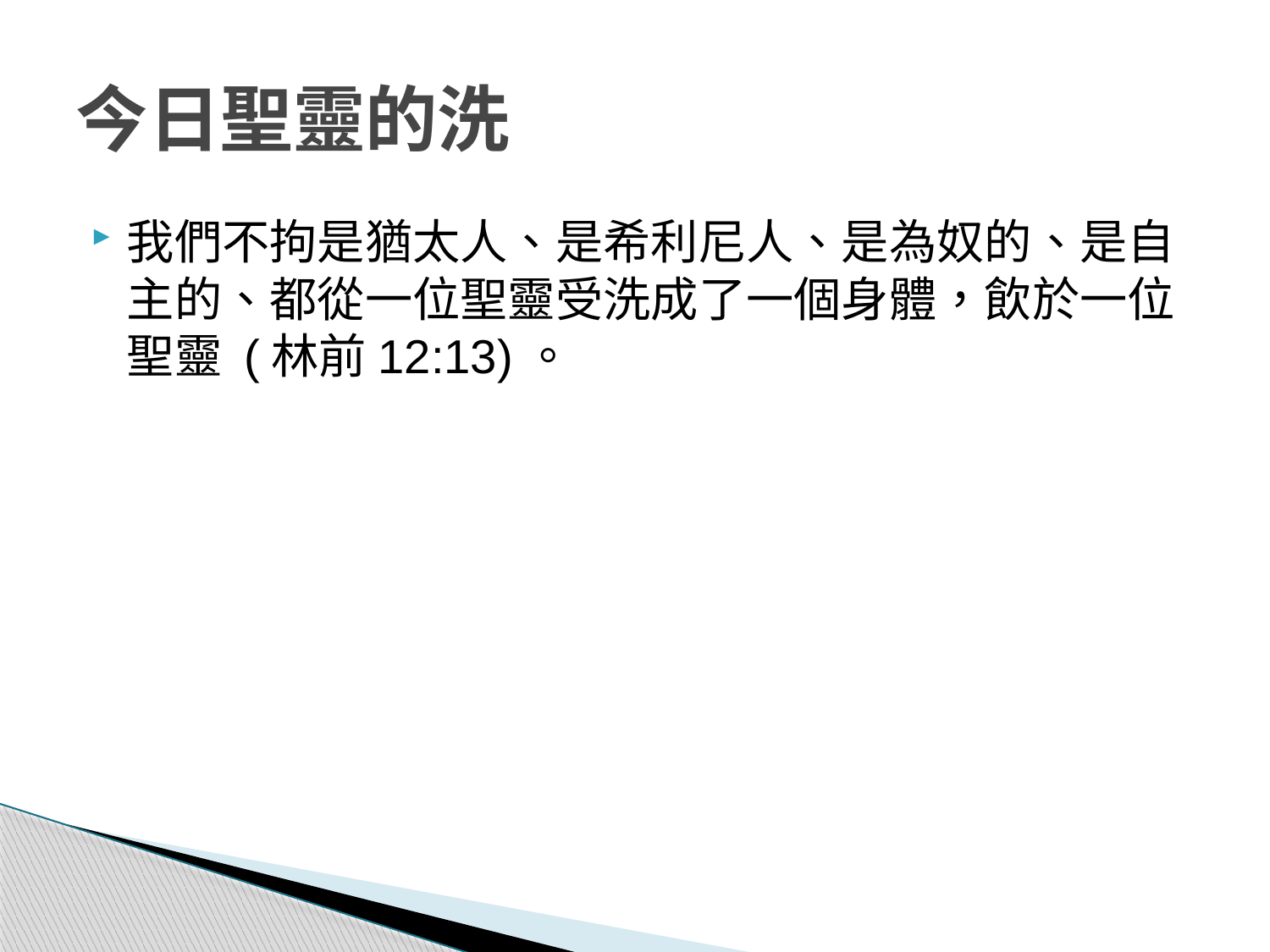

# 今日聖靈的洗
我們不拘是猶太人、是希利尼人、是為奴的、是自主的、都從一位聖靈受洗成了一個身體，飲於一位聖靈 (林前12:13)。